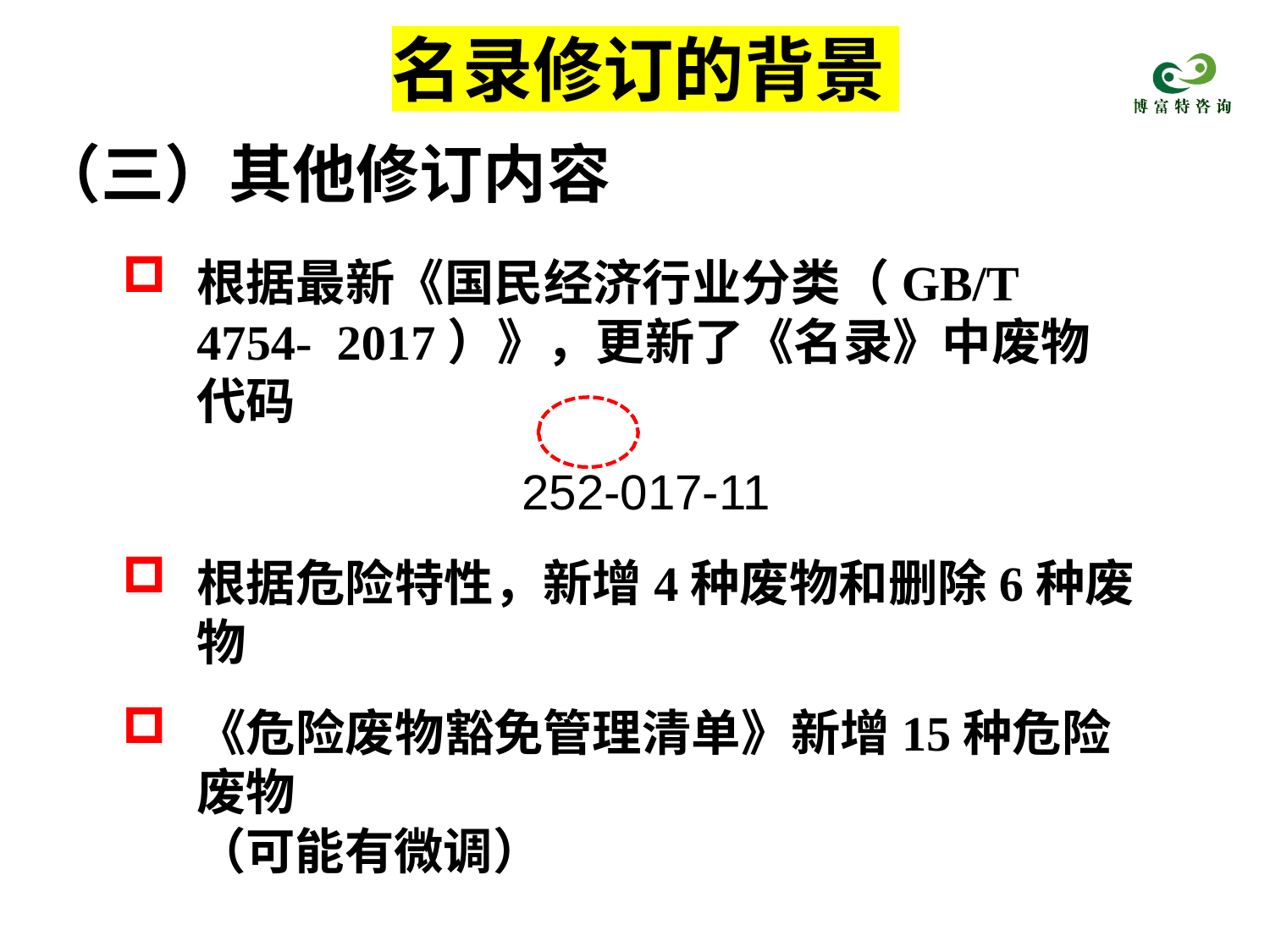

# 名录修订的背景
（三）其他修订内容
根据最新《国民经济行业分类（GB/T 4754-  2017）》，更新了《名录》中废物代码
252-017-11
根据危险特性，新增4种废物和删除6种废物
《危险废物豁免管理清单》新增15种危险废物
（可能有微调）